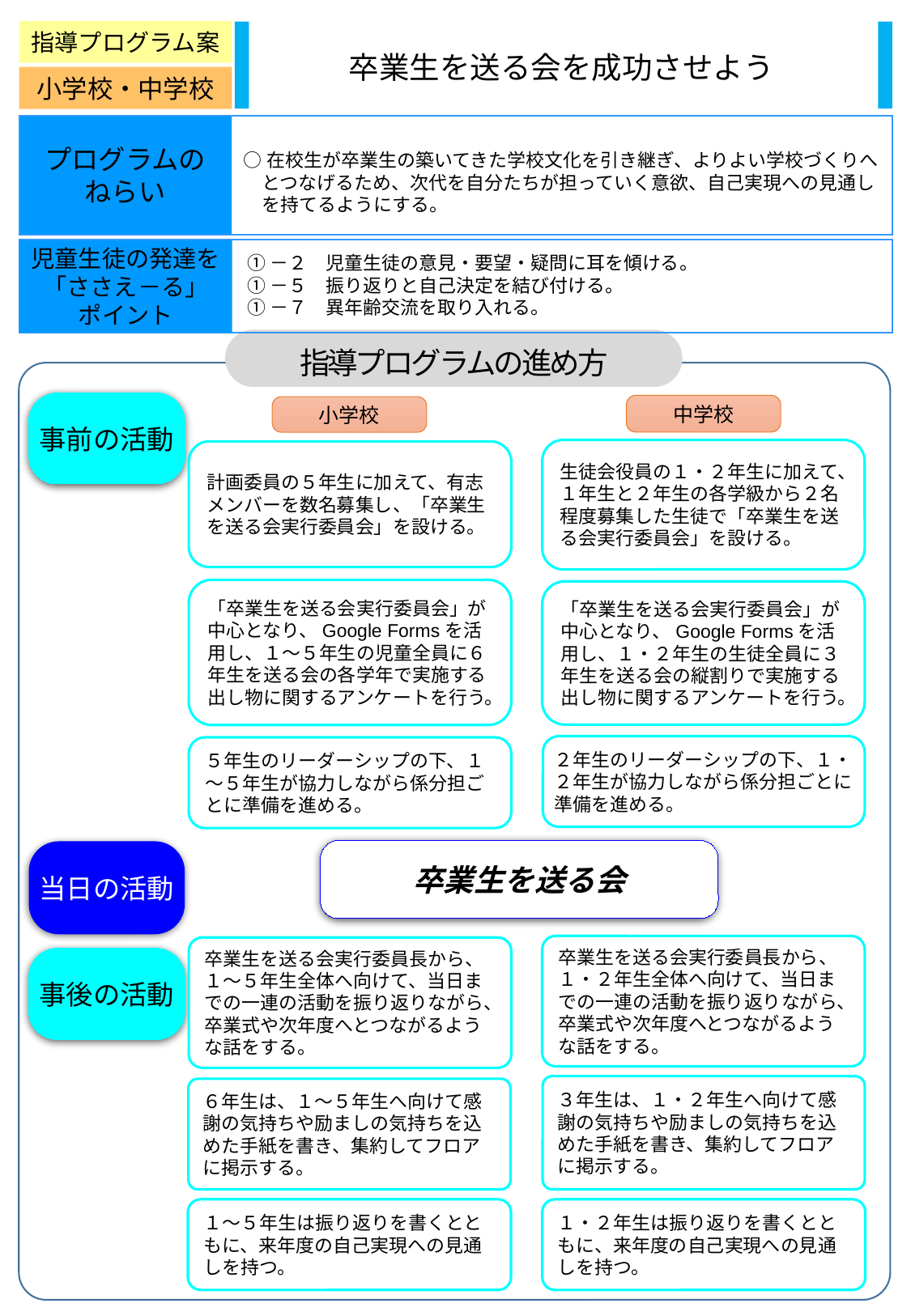

指導プログラム案

卒業生を送る会を成功させよう
小学校・中学校
プログラムの
ねらい

○在校生が卒業生の築いてきた学校文化を引き継ぎ、よりよい学校づくりへ
　とつなげるため、次代を自分たちが担っていく意欲、自己実現への見通し
　を持てるようにする。

児童生徒の発達を
「ささえ－る」
ポイント
①－２　児童生徒の意見・要望・疑問に耳を傾ける。
①－５　振り返りと自己決定を結び付ける。
①－７　異年齢交流を取り入れる。
指導プログラムの進め方

事前の活動
中学校
小学校
生徒会役員の１・２年生に加えて、１年生と２年生の各学級から２名程度募集した生徒で「卒業生を送る会実行委員会」を設ける。
計画委員の５年生に加えて、有志メンバーを数名募集し、「卒業生を送る会実行委員会」を設ける。
「卒業生を送る会実行委員会」が中心となり、Google Formsを活用し、１～５年生の児童全員に６年生を送る会の各学年で実施する出し物に関するアンケートを行う。
「卒業生を送る会実行委員会」が中心となり、Google Formsを活用し、１・２年生の生徒全員に３年生を送る会の縦割りで実施する出し物に関するアンケートを行う。
２年生のリーダーシップの下、１・２年生が協力しながら係分担ごとに準備を進める。
５年生のリーダーシップの下、１～５年生が協力しながら係分担ごとに準備を進める。
卒業生を送る会
当日の活動
卒業生を送る会実行委員長から、１・２年生全体へ向けて、当日までの一連の活動を振り返りながら、卒業式や次年度へとつながるような話をする。
卒業生を送る会実行委員長から、１～５年生全体へ向けて、当日までの一連の活動を振り返りながら、卒業式や次年度へとつながるような話をする。
事後の活動
３年生は、１・２年生へ向けて感謝の気持ちや励ましの気持ちを込めた手紙を書き、集約してフロアに掲示する。
６年生は、１～５年生へ向けて感謝の気持ちや励ましの気持ちを込めた手紙を書き、集約してフロアに掲示する。
１・２年生は振り返りを書くとともに、来年度の自己実現への見通しを持つ。
１～５年生は振り返りを書くとともに、来年度の自己実現への見通しを持つ。